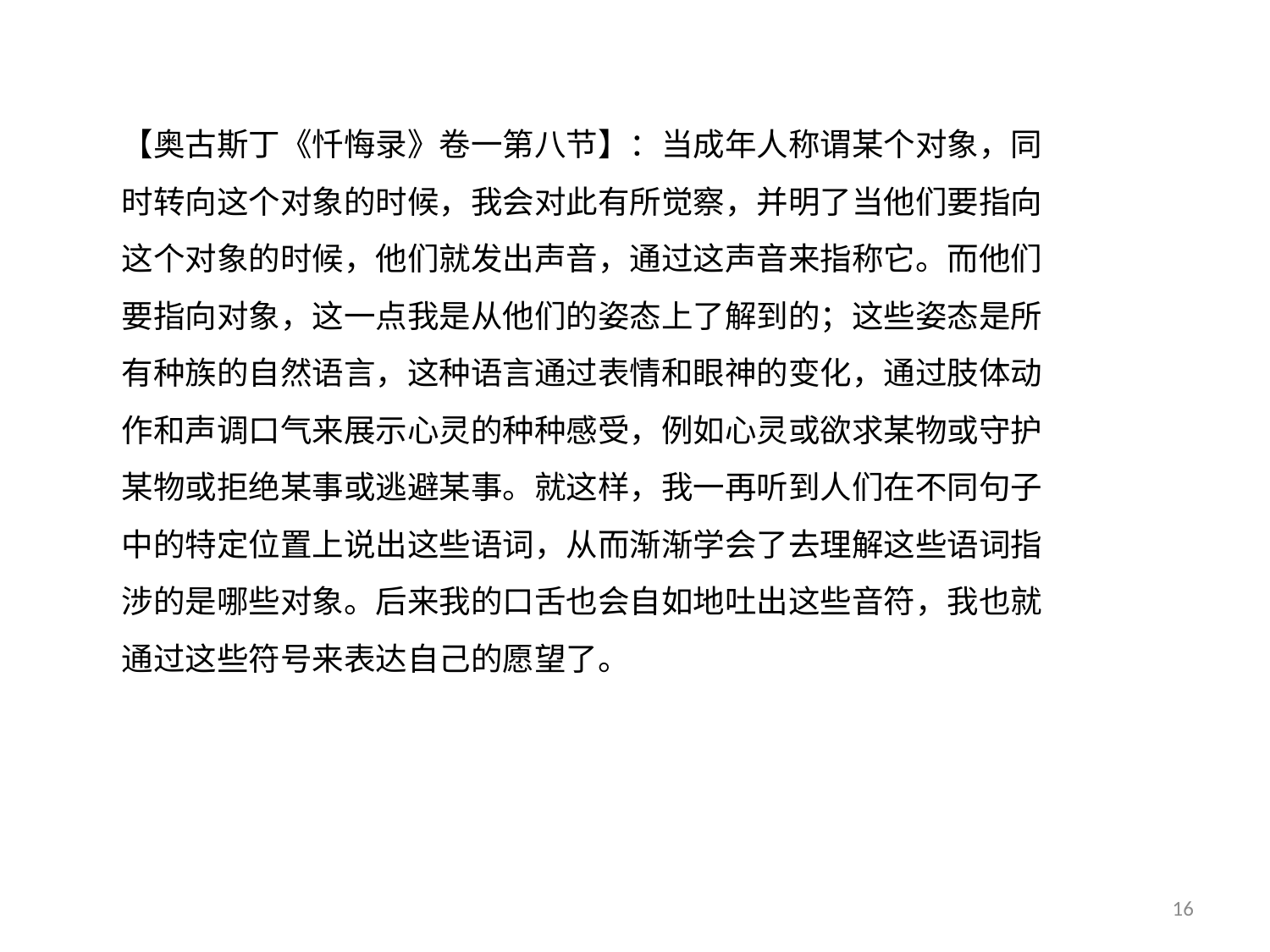

【奥古斯丁《忏悔录》卷一第八节】：当成年人称谓某个对象，同时转向这个对象的时候，我会对此有所觉察，并明了当他们要指向这个对象的时候，他们就发出声音，通过这声音来指称它。而他们要指向对象，这一点我是从他们的姿态上了解到的；这些姿态是所有种族的自然语言，这种语言通过表情和眼神的变化，通过肢体动作和声调口气来展示心灵的种种感受，例如心灵或欲求某物或守护某物或拒绝某事或逃避某事。就这样，我一再听到人们在不同句子中的特定位置上说出这些语词，从而渐渐学会了去理解这些语词指涉的是哪些对象。后来我的口舌也会自如地吐出这些音符，我也就通过这些符号来表达自己的愿望了。
16